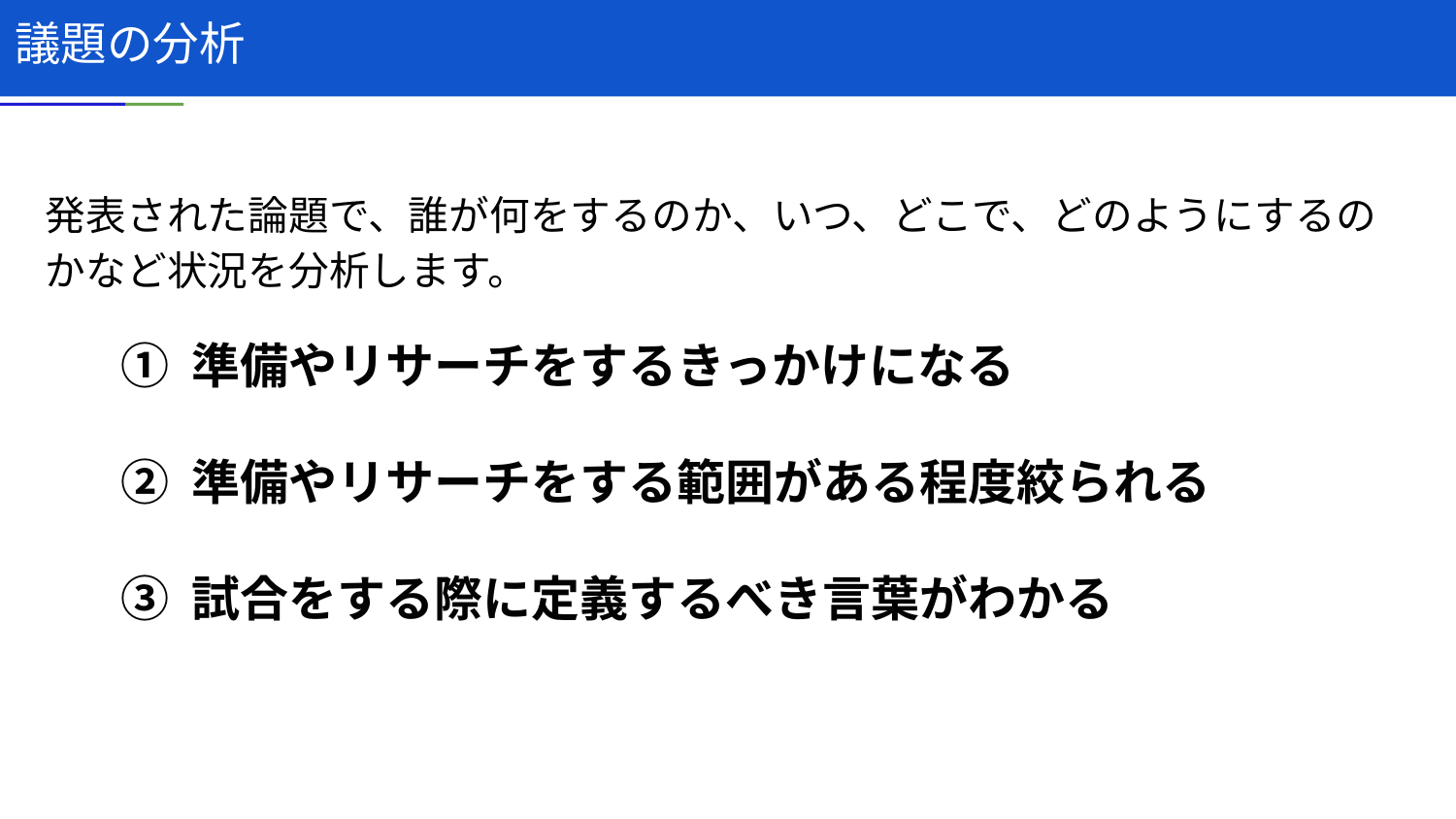

# 議題の分析
発表された論題で、誰が何をするのか、いつ、どこで、どのようにするのかなど状況を分析します。
① 準備やリサーチをするきっかけになる
② 準備やリサーチをする範囲がある程度絞られる
③ 試合をする際に定義するべき言葉がわかる